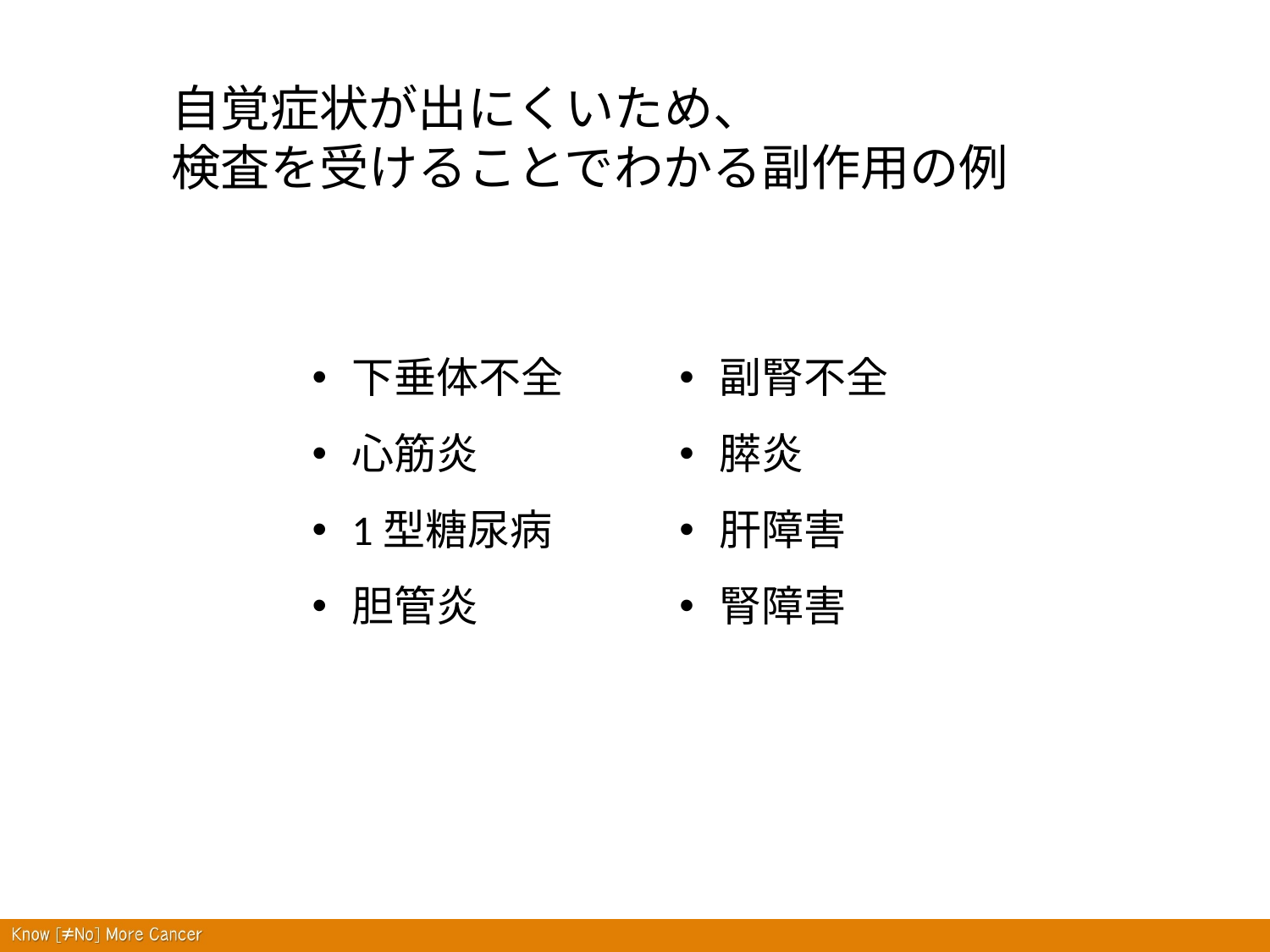

自覚症状が出にくいため、
検査を受けることでわかる副作用の例
副腎不全
膵炎
肝障害
腎障害
下垂体不全
心筋炎
1型糖尿病
胆管炎